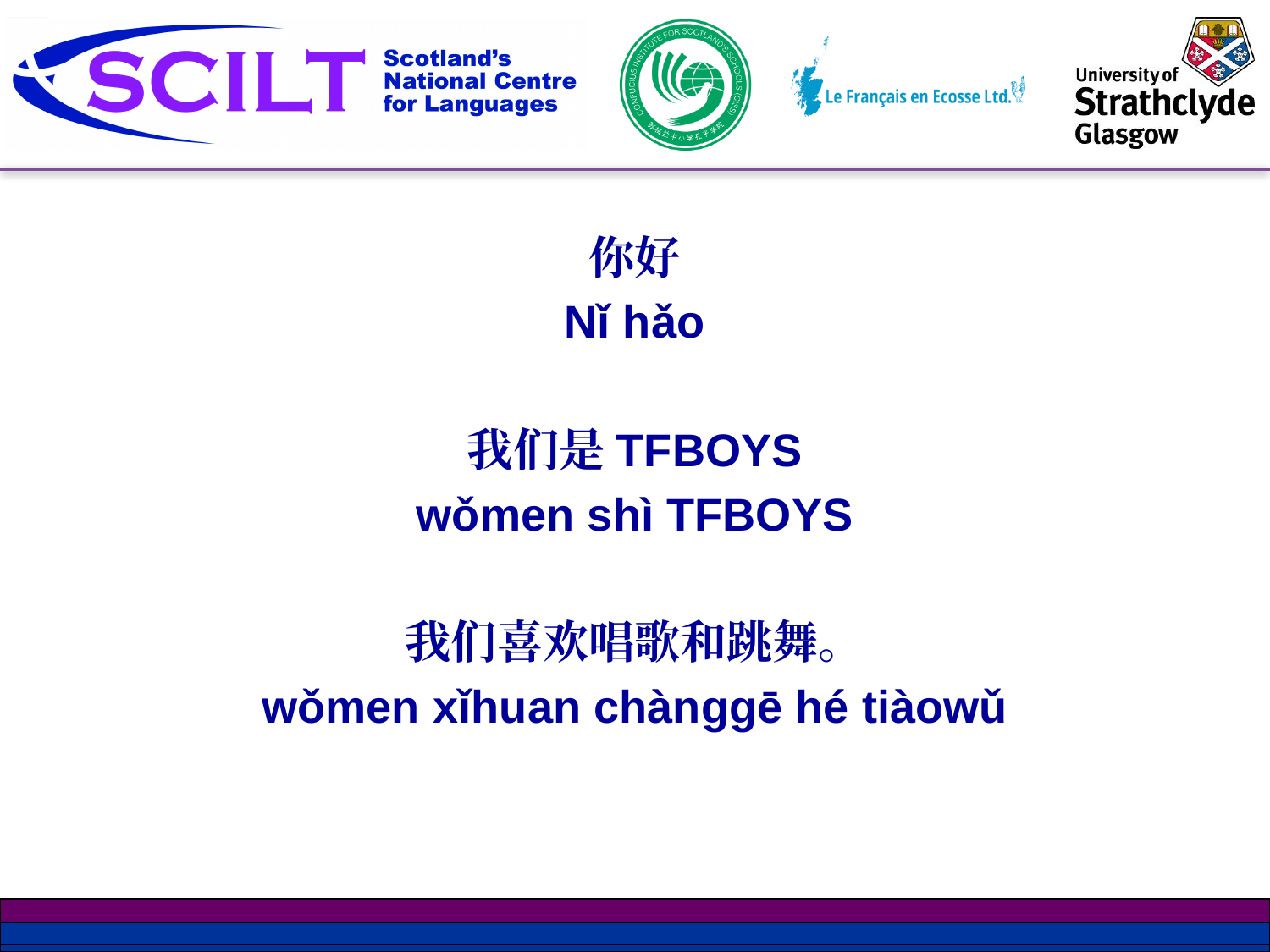

你好
Nǐ hǎo

我们是TFBOYS
wǒmen shì TFBOYS

我们喜欢唱歌和跳舞。
wǒmen xǐhuan chànggē hé tiàowǔ